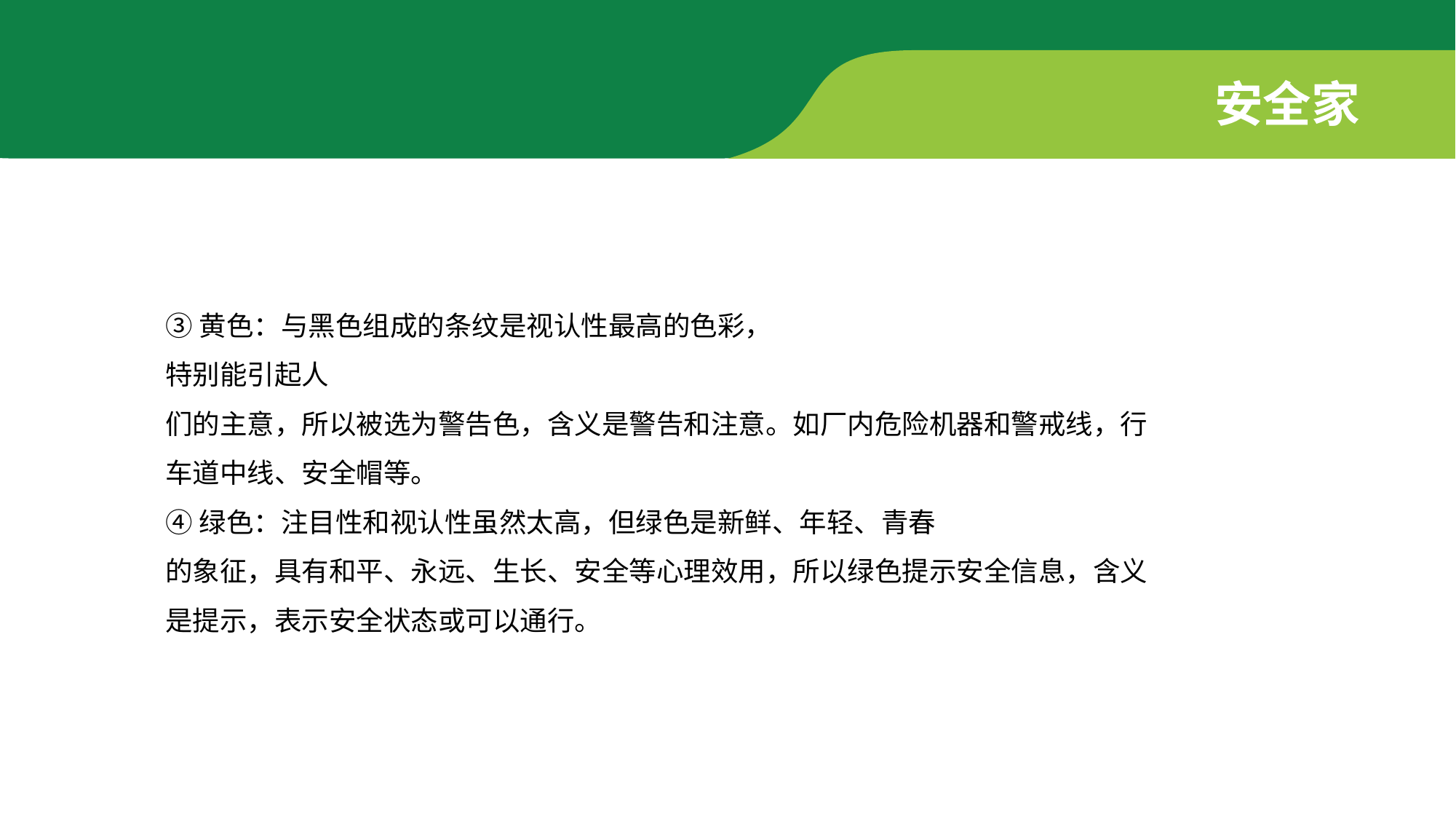

安全家
③黄色：与黑色组成的条纹是视认性最高的色彩，
特别能引起人
们的主意，所以被选为警告色，含义是警告和注意。如厂内危险机器和警戒线，行车道中线、安全帽等。
④绿色：注目性和视认性虽然太高，但绿色是新鲜、年轻、青春
的象征，具有和平、永远、生长、安全等心理效用，所以绿色提示安全信息，含义是提示，表示安全状态或可以通行。